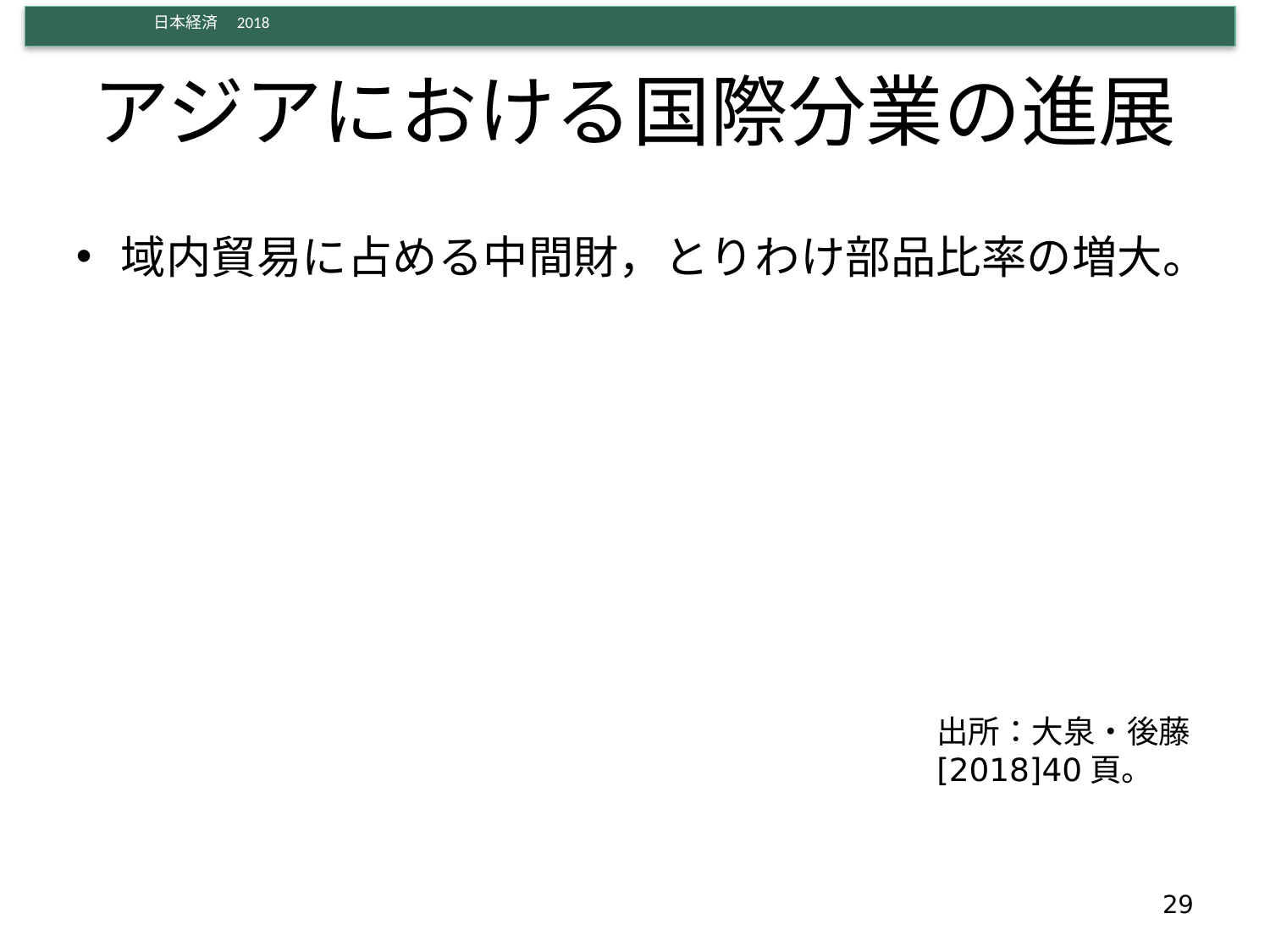

# アジアにおける国際分業の進展
域内貿易に占める中間財，とりわけ部品比率の増大。
出所：大泉・後藤[2018]40頁。
29